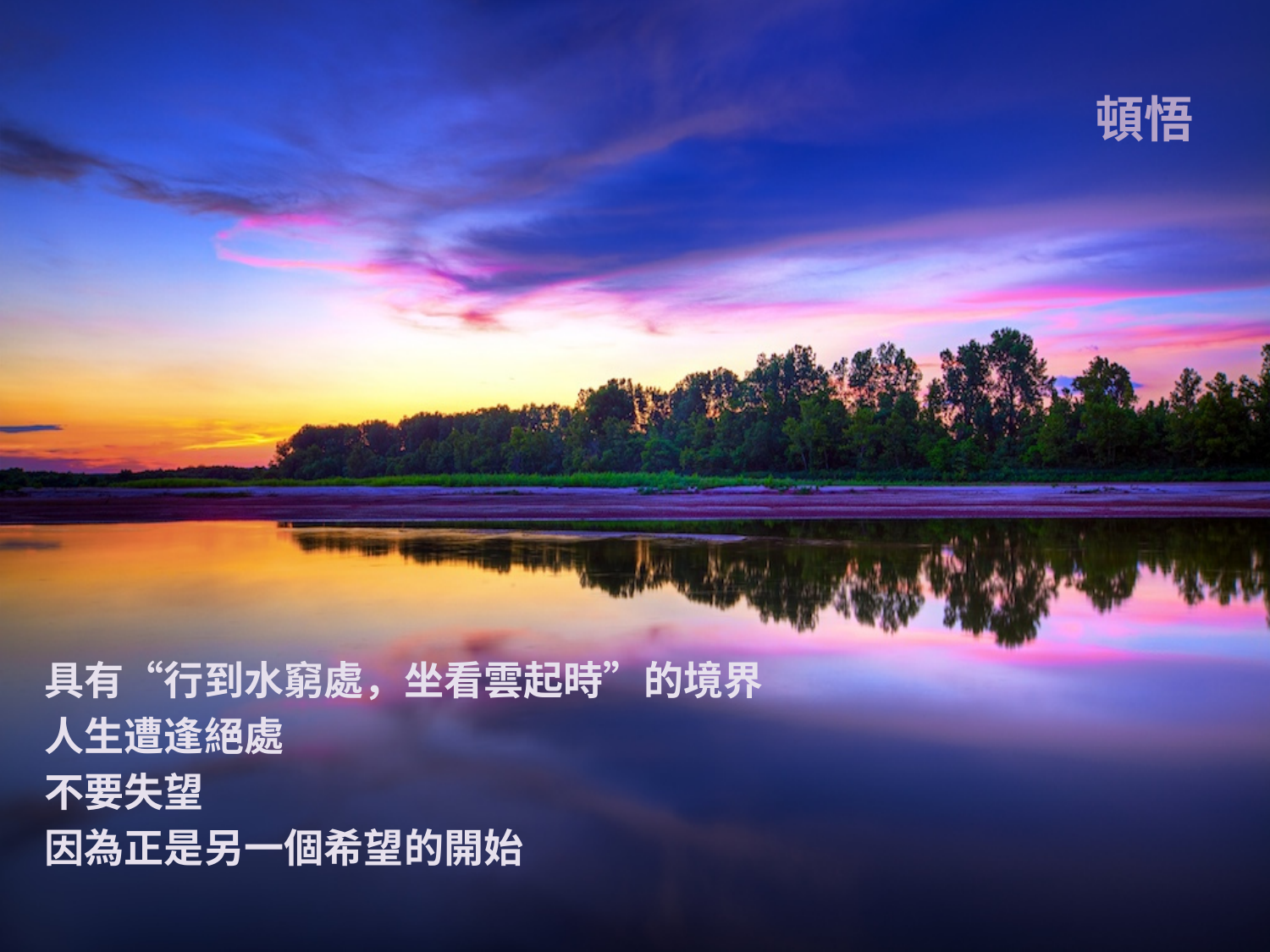

# 頓悟

具有“行到水窮處，坐看雲起時”的境界
人生遭逢絕處
不要失望
因為正是另一個希望的開始